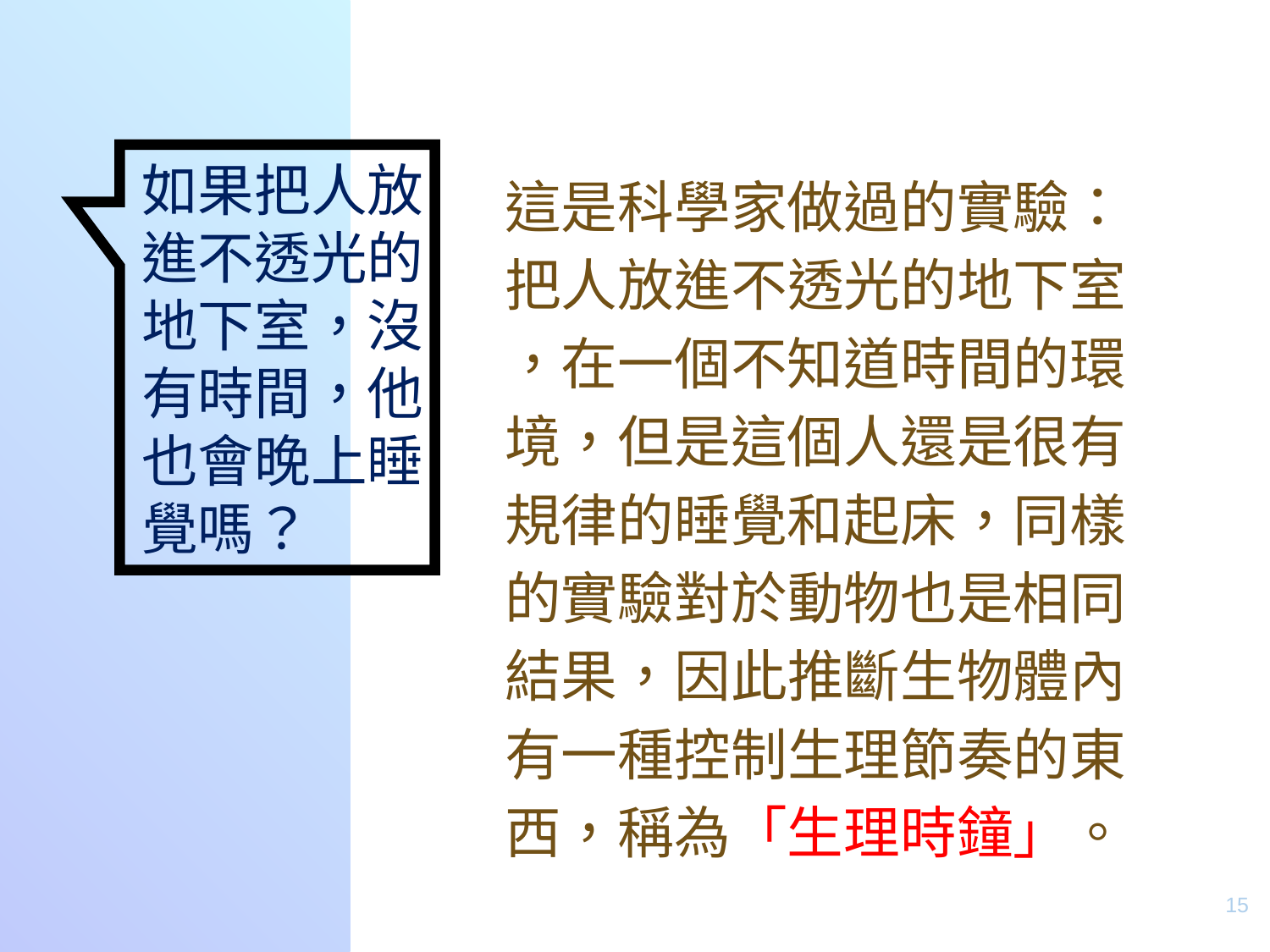

如果把人放
進不透光的
地下室，沒
有時間，他
也會晚上睡
覺嗎？

這是科學家做過的實驗：
把人放進不透光的地下室
，在一個不知道時間的環
境，但是這個人還是很有
規律的睡覺和起床，同樣
的實驗對於動物也是相同
結果，因此推斷生物體內
有一種控制生理節奏的東
西，稱為「生理時鐘」。
15